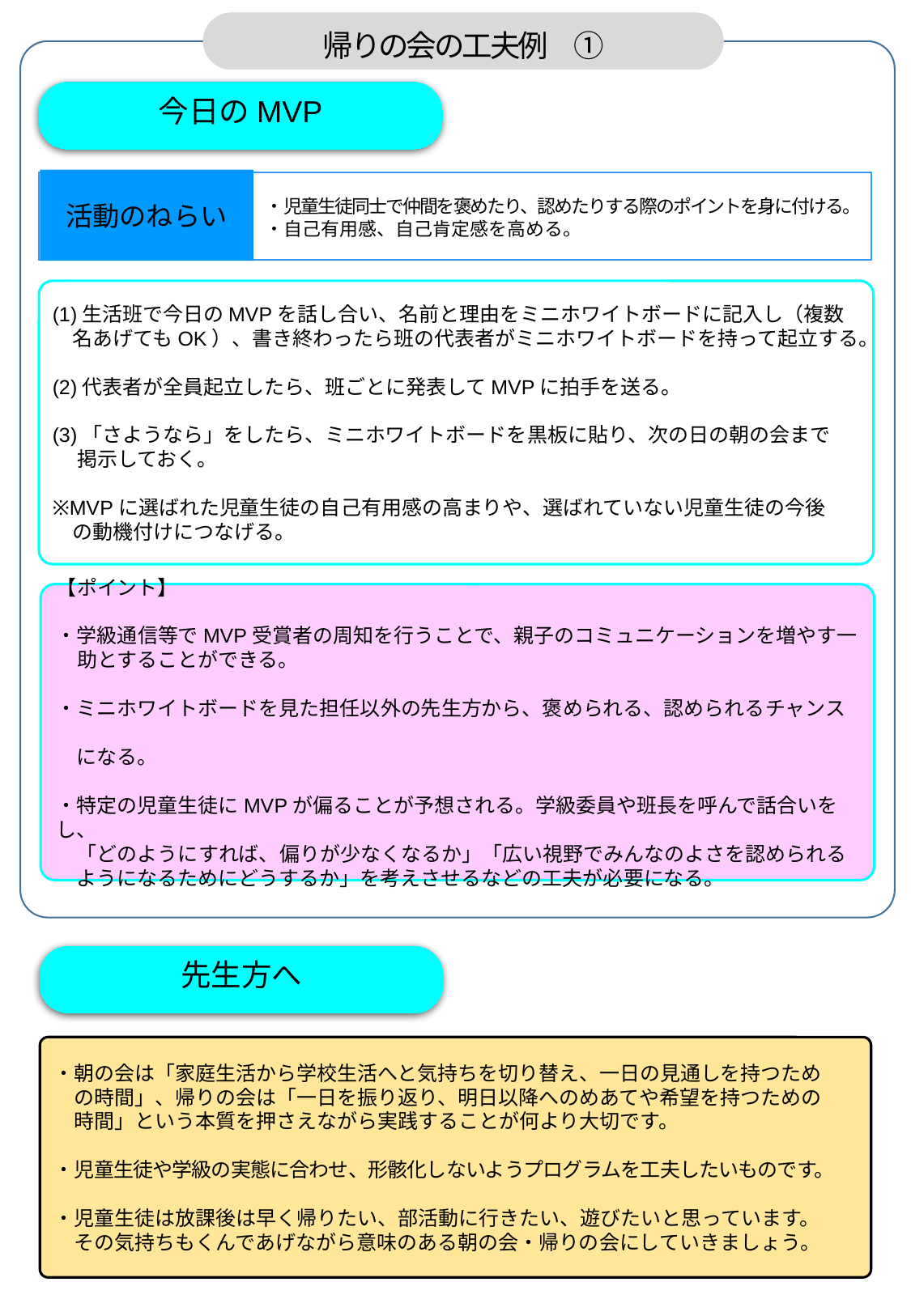

帰りの会の工夫例　①

今日のMVP
活動のねらい

・児童生徒同士で仲間を褒めたり、認めたりする際のポイントを身に付ける。
・自己有用感、自己肯定感を高める。
(1)生活班で今日のMVPを話し合い、名前と理由をミニホワイトボードに記入し（複数
　名あげてもOK）、書き終わったら班の代表者がミニホワイトボードを持って起立する。

(2)代表者が全員起立したら、班ごとに発表してMVPに拍手を送る。

(3)「さようなら」をしたら、ミニホワイトボードを黒板に貼り、次の日の朝の会まで
　 掲示しておく。

※MVPに選ばれた児童生徒の自己有用感の高まりや、選ばれていない児童生徒の今後
　の動機付けにつなげる。
【ポイント】

・学級通信等でMVP受賞者の周知を行うことで、親子のコミュニケーションを増やす一
　助とすることができる。

・ミニホワイトボードを見た担任以外の先生方から、褒められる、認められるチャンス
　になる。

・特定の児童生徒にMVPが偏ることが予想される。学級委員や班長を呼んで話合いをし、
　「どのようにすれば、偏りが少なくなるか」「広い視野でみんなのよさを認められる
　ようになるためにどうするか」を考えさせるなどの工夫が必要になる。
先生方へ
・朝の会は「家庭生活から学校生活へと気持ちを切り替え、一日の見通しを持つため
　の時間」、帰りの会は「一日を振り返り、明日以降へのめあてや希望を持つための
　時間」という本質を押さえながら実践することが何より大切です。

・児童生徒や学級の実態に合わせ、形骸化しないようプログラムを工夫したいものです。

・児童生徒は放課後は早く帰りたい、部活動に行きたい、遊びたいと思っています。
　その気持ちもくんであげながら意味のある朝の会・帰りの会にしていきましょう。